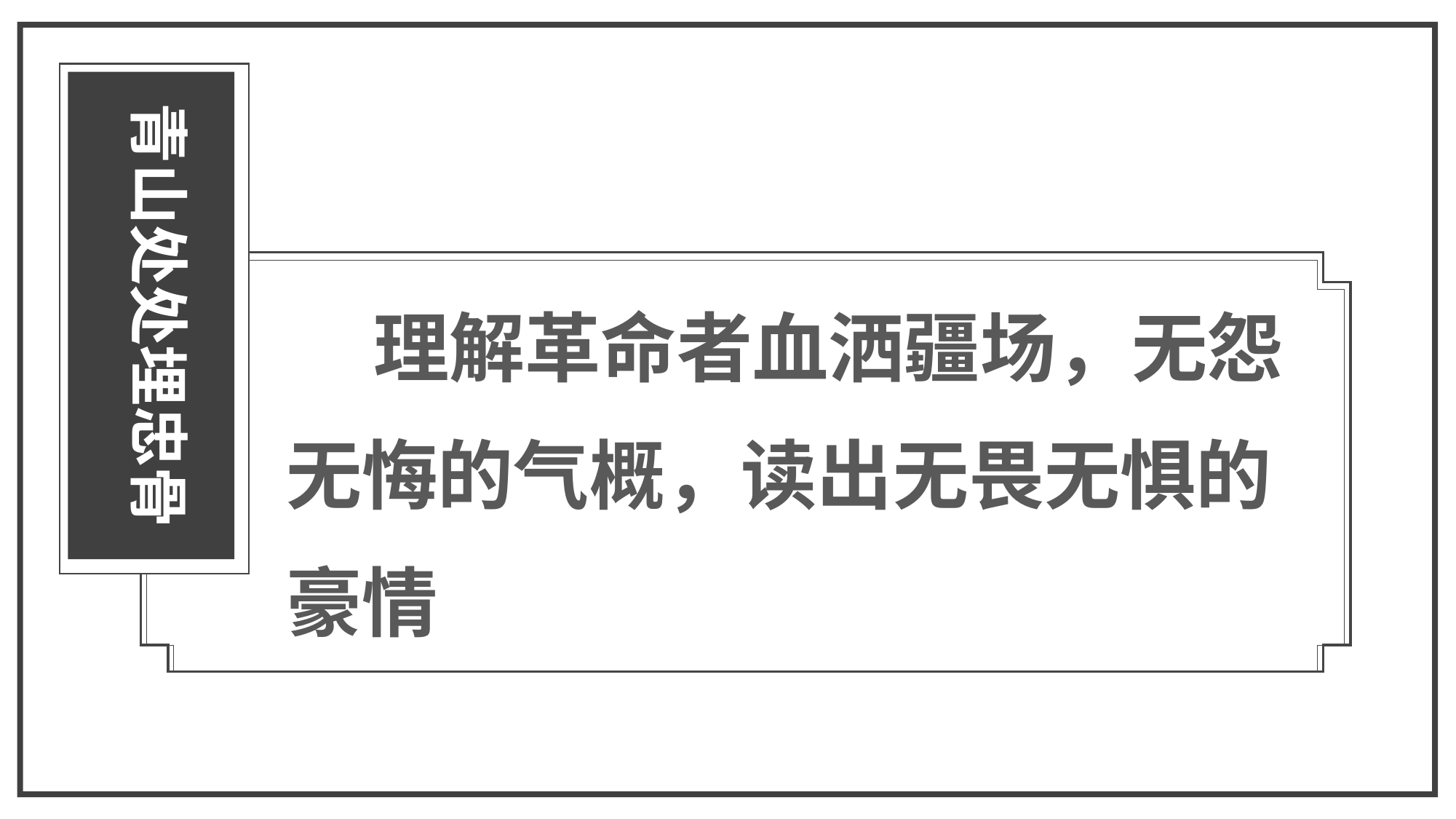

青山处处埋忠骨

    理解革命者血洒疆场，无怨无悔的气概，读出无畏无惧的豪情